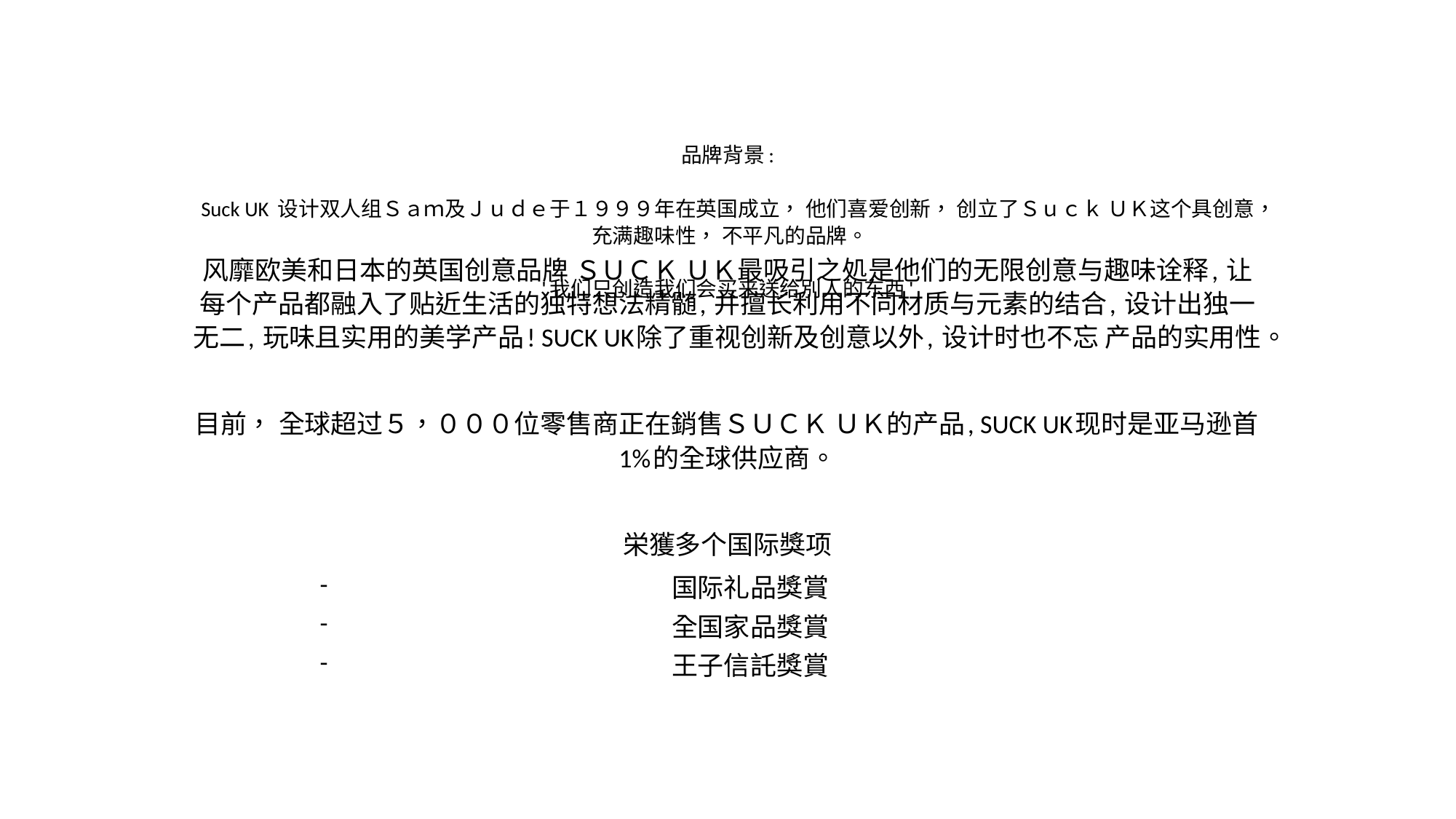

# 品牌背景:   Suck UK 设计双人组Ｓａｍ及Ｊｕｄｅ于１９９９年在英国成立， 他们喜爱创新， 创立了Ｓｕｃｋ ＵＫ这个具创意， 充满趣味性， 不平凡的品牌。   '我们只创造我们会买来送给別人的东西'
风靡欧美和日本的英国创意品牌 ＳＵＣＫ ＵＫ最吸引之処是他们的无限创意与趣味诠释, 让每个产品都融入了贴近生活的独特想法精髄, 并擅长利用不同材质与元素的结合, 设计出独一无二, 玩味且实用的美学产品! SUCK UK除了重视创新及创意以外, 设计时也不忘 产品的实用性。

目前， 全球超过５，０００位零售商正在銷售ＳＵＣＫ ＵＫ的产品, SUCK UK现时是亚马逊首1%的全球供应商。

栄獲多个国际獎项
国际礼品獎賞
全国家品獎賞
王子信託獎賞